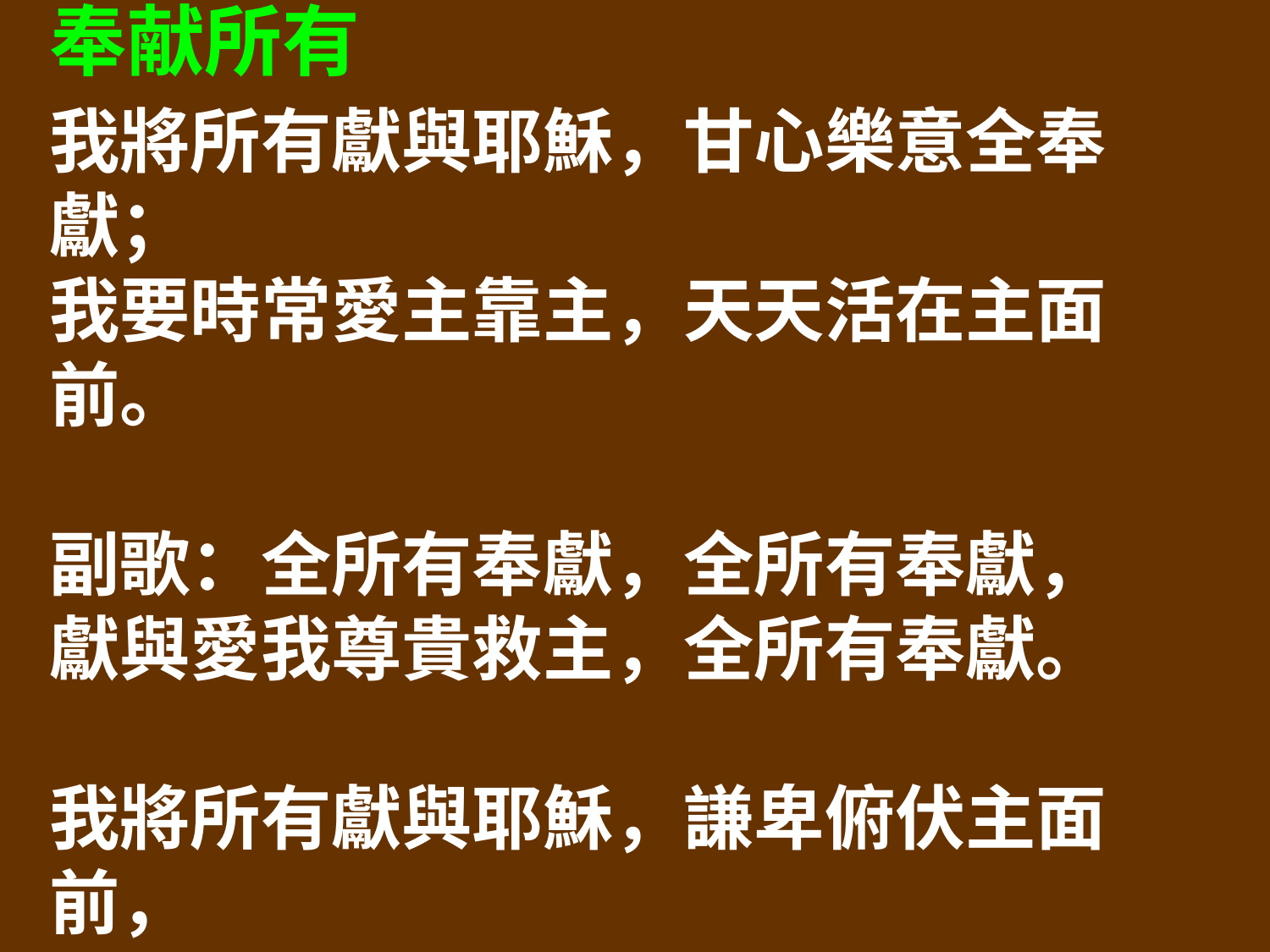

奉献所有
我將所有獻與耶穌，甘心樂意全奉獻；
我要時常愛主靠主，天天活在主面前。

副歌：全所有奉獻，全所有奉獻，
獻與愛我尊貴救主，全所有奉獻。

我將所有獻與耶穌，謙卑俯伏主面前，
世俗逸樂甘願撤棄，求主悅納我心願。

我將所有獻與耶穌，求使我完全屬主，